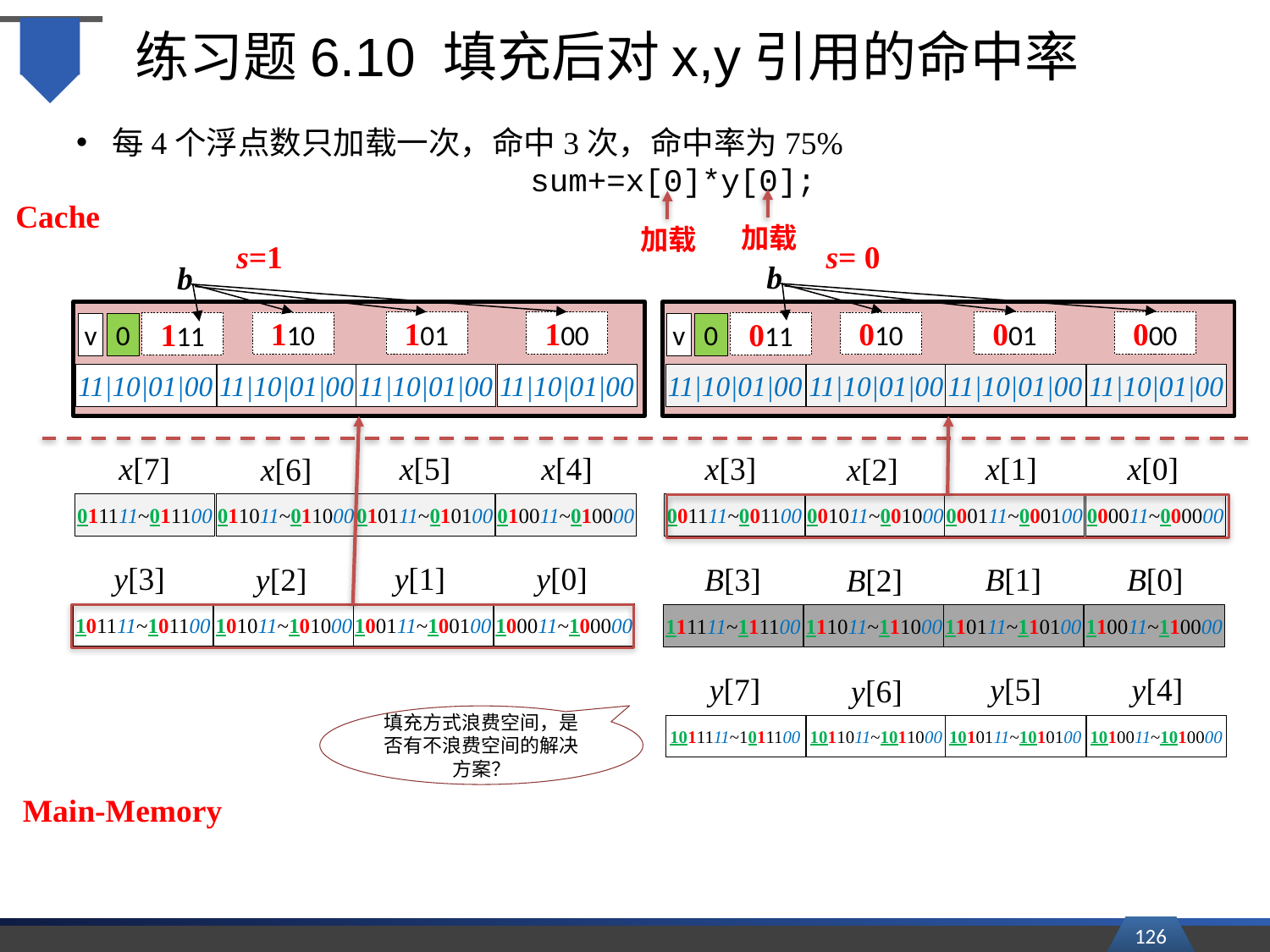

# 练习题6.10 填充后对x,y引用的命中率
每4个浮点数只加载一次，命中3次，命中率为75%
sum+=x[0]*y[0];
Cache
加载
加载
s=1
s= 0
b
b

101
100
001
000
110
010
111
011
v
0
v
0
11|10|01|00
11|10|01|00
11|10|01|00
11|10|01|00
11|10|01|00
11|10|01|00
11|10|01|00
11|10|01|00
x[7]
x[3]
x[5]
x[4]
x[1]
x[0]
x[6]
x[2]
011111~011100
011011~011000
010111~010100
010011~010000
001111~001100
001011~001000
000111~000100
000011~000000

y[3]
y[1]
y[0]
B[3]
y[2]
B[1]
B[0]
B[2]
101111~101100
101011~101000
100111~100100
100011~100000

111111~111100
111011~111000
110111~110100
110011~110000
y[7]
y[5]
y[4]
y[6]
填充方式浪费空间，是否有不浪费空间的解决方案？
1011111~1011100
1011011~1011000
1010111~1010100
1010011~1010000
Main-Memory
126